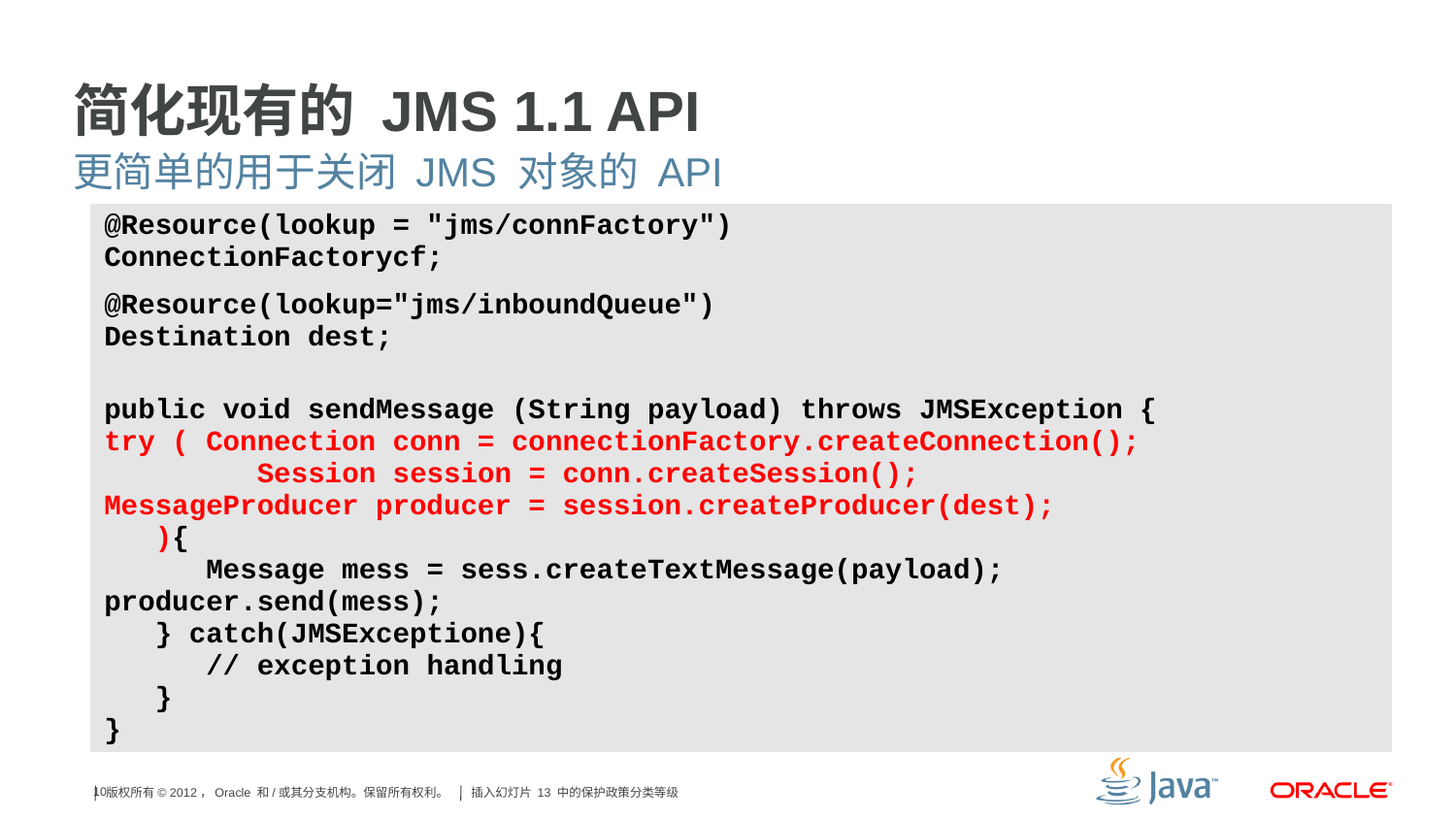

# 简化现有的 JMS 1.1 API
更简单的用于关闭 JMS 对象的 API
| @Resource(lookup = "jms/connFactory") ConnectionFactorycf; @Resource(lookup="jms/inboundQueue") Destination dest; public void sendMessage (String payload) throws JMSException { try ( Connection conn = connectionFactory.createConnection(); Session session = conn.createSession(); MessageProducer producer = session.createProducer(dest); ){ Message mess = sess.createTextMessage(payload); producer.send(mess); } catch(JMSExceptione){ // exception handling } } |
| --- |